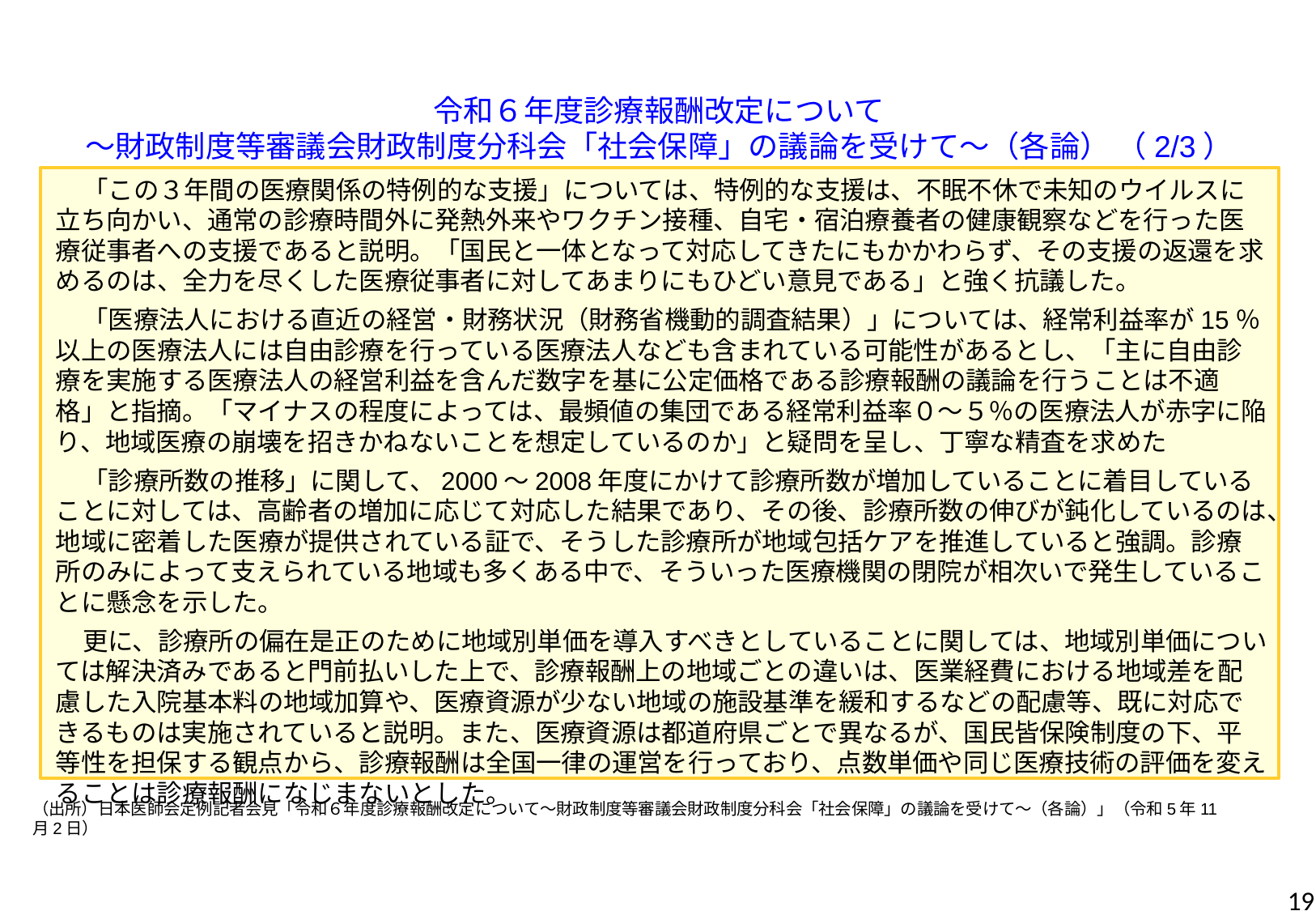

令和６年度診療報酬改定について
～財政制度等審議会財政制度分科会「社会保障」の議論を受けて～（各論） （2/3）

「この３年間の医療関係の特例的な支援」については、特例的な支援は、不眠不休で未知のウイルスに立ち向かい、通常の診療時間外に発熱外来やワクチン接種、自宅・宿泊療養者の健康観察などを行った医療従事者への支援であると説明。「国民と一体となって対応してきたにもかかわらず、その支援の返還を求めるのは、全力を尽くした医療従事者に対してあまりにもひどい意見である」と強く抗議した。
「医療法人における直近の経営・財務状況（財務省機動的調査結果）」については、経常利益率が15％以上の医療法人には自由診療を行っている医療法人なども含まれている可能性があるとし、「主に自由診療を実施する医療法人の経営利益を含んだ数字を基に公定価格である診療報酬の議論を行うことは不適格」と指摘。「マイナスの程度によっては、最頻値の集団である経常利益率０～５％の医療法人が赤字に陥り、地域医療の崩壊を招きかねないことを想定しているのか」と疑問を呈し、丁寧な精査を求めた
「診療所数の推移」に関して、2000～2008年度にかけて診療所数が増加していることに着目していることに対しては、高齢者の増加に応じて対応した結果であり、その後、診療所数の伸びが鈍化しているのは、地域に密着した医療が提供されている証で、そうした診療所が地域包括ケアを推進していると強調。診療所のみによって支えられている地域も多くある中で、そういった医療機関の閉院が相次いで発生していることに懸念を示した。
更に、診療所の偏在是正のために地域別単価を導入すべきとしていることに関しては、地域別単価については解決済みであると門前払いした上で、診療報酬上の地域ごとの違いは、医業経費における地域差を配慮した入院基本料の地域加算や、医療資源が少ない地域の施設基準を緩和するなどの配慮等、既に対応できるものは実施されていると説明。また、医療資源は都道府県ごとで異なるが、国民皆保険制度の下、平等性を担保する観点から、診療報酬は全国一律の運営を行っており、点数単価や同じ医療技術の評価を変えることは診療報酬になじまないとした。
（出所）日本医師会定例記者会見「令和６年度診療報酬改定について～財政制度等審議会財政制度分科会「社会保障」の議論を受けて～（各論）」（令和5年11月2日）
19